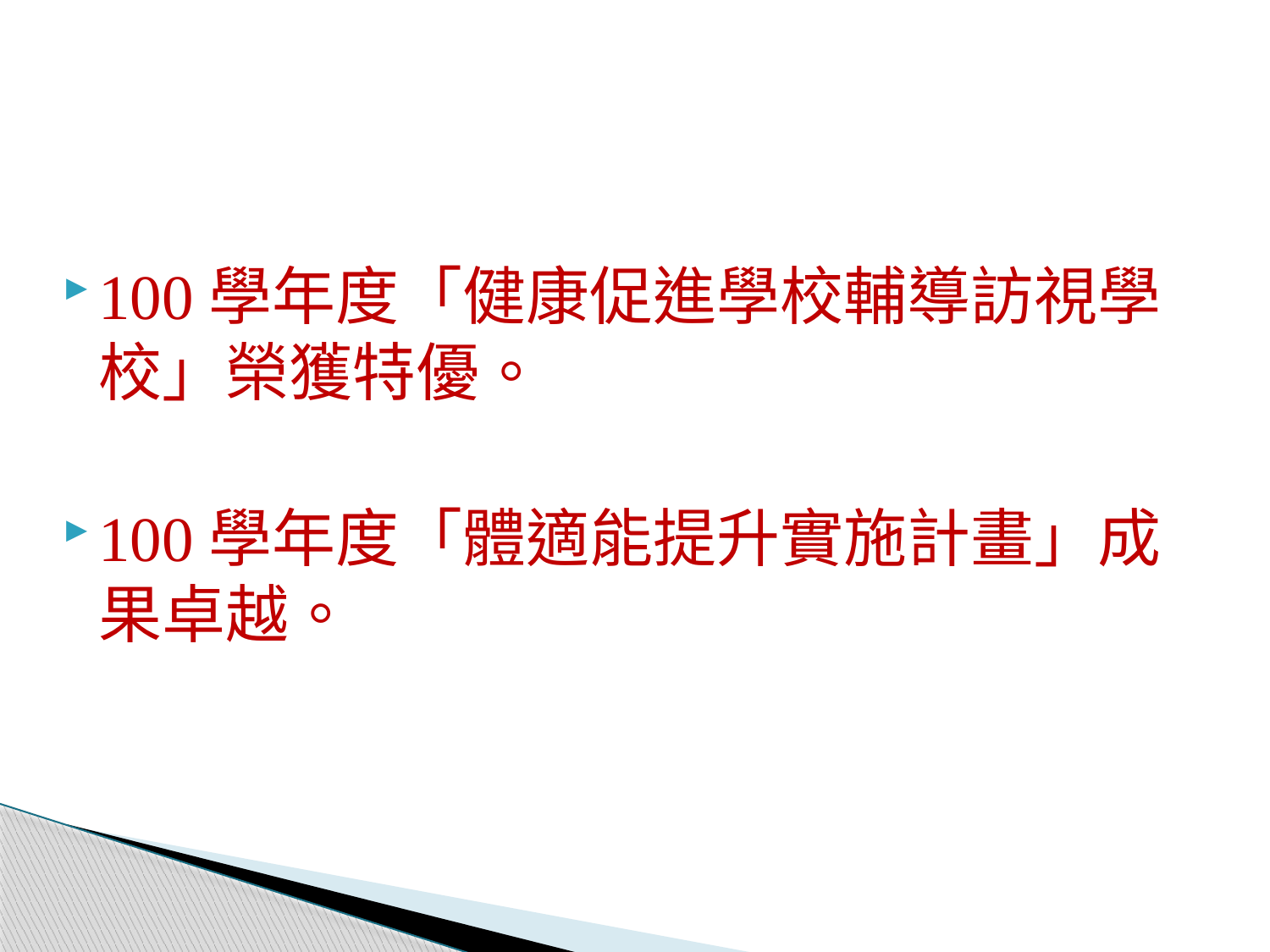

#

100學年度「健康促進學校輔導訪視學校」榮獲特優。

100學年度「體適能提升實施計畫」成果卓越。